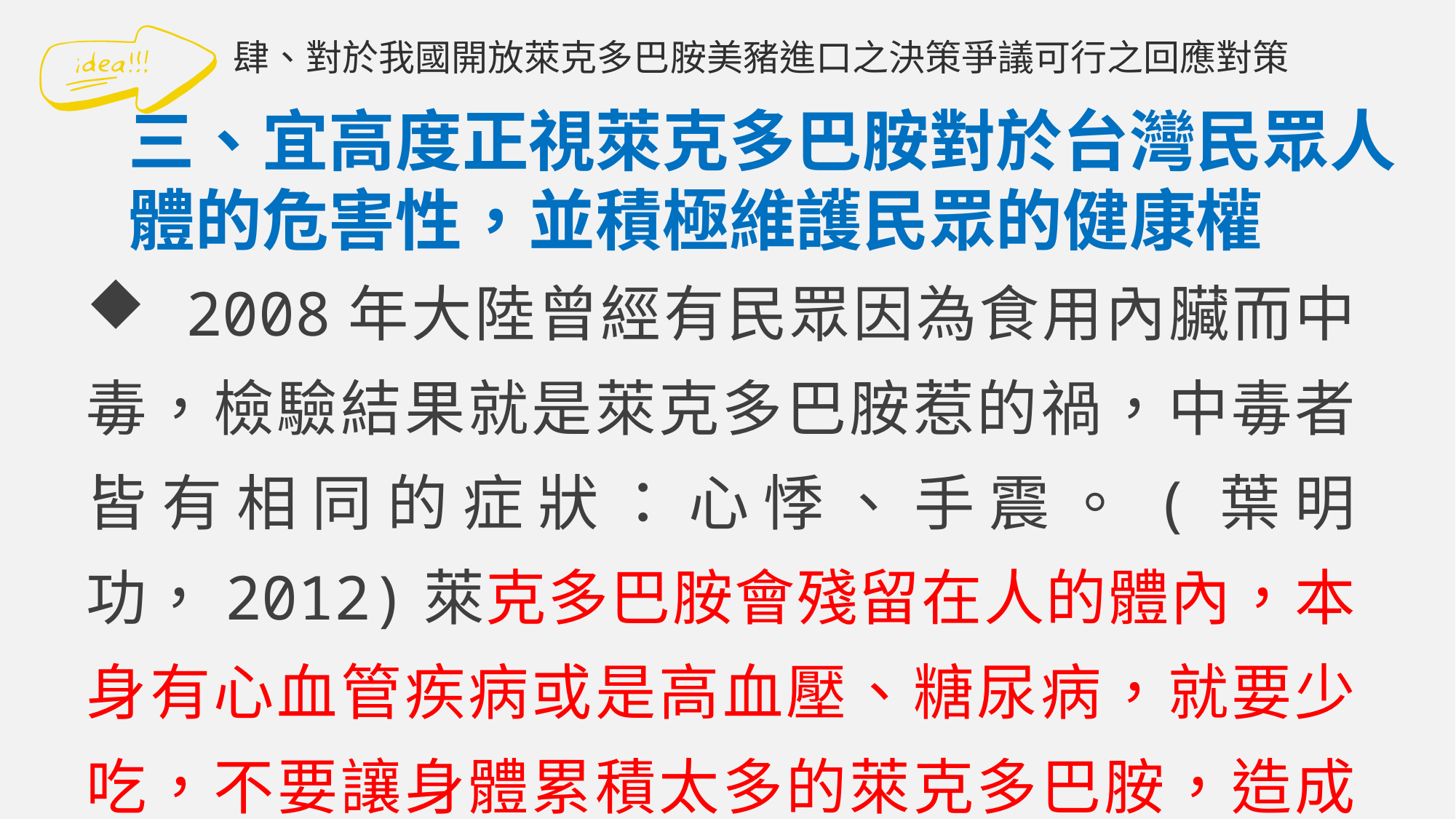

肆、對於我國開放萊克多巴胺美豬進口之決策爭議可行之回應對策
三、宜高度正視萊克多巴胺對於台灣民眾人體的危害性，並積極維護民眾的健康權
 2008年大陸曾經有民眾因為食用內臟而中毒，檢驗結果就是萊克多巴胺惹的禍，中毒者皆有相同的症狀：心悸、手震。(葉明功，2012)萊克多巴胺會殘留在人的體內，本身有心血管疾病或是高血壓、糖尿病，就要少吃，不要讓身體累積太多的萊克多巴胺，造成身體的負擔。